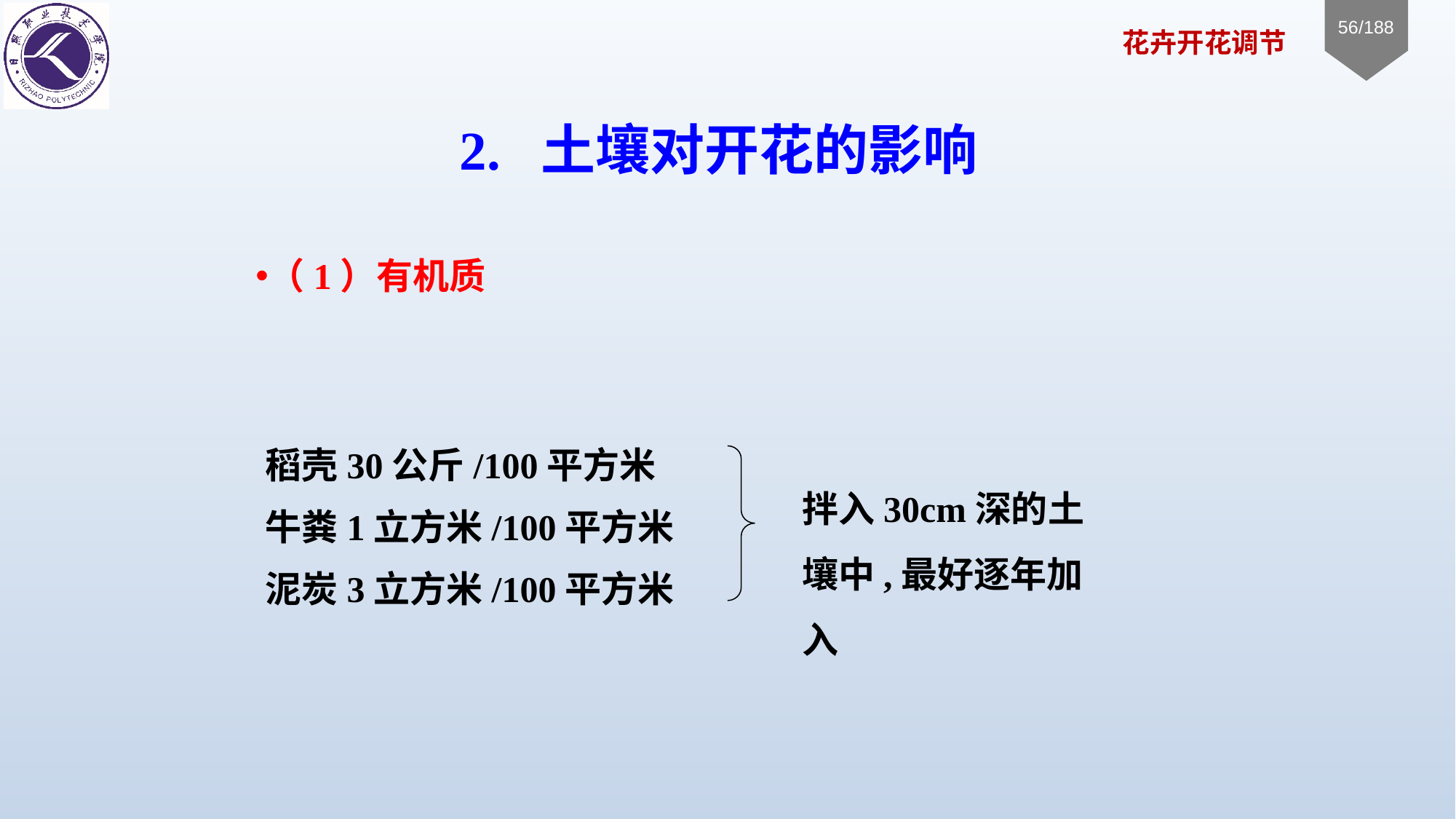

# 2.  土壤对开花的影响
（1）有机质
稻壳30公斤/100平方米
牛粪1立方米/100平方米
泥炭3立方米/100平方米

拌入30cm深的土壤中,最好逐年加入